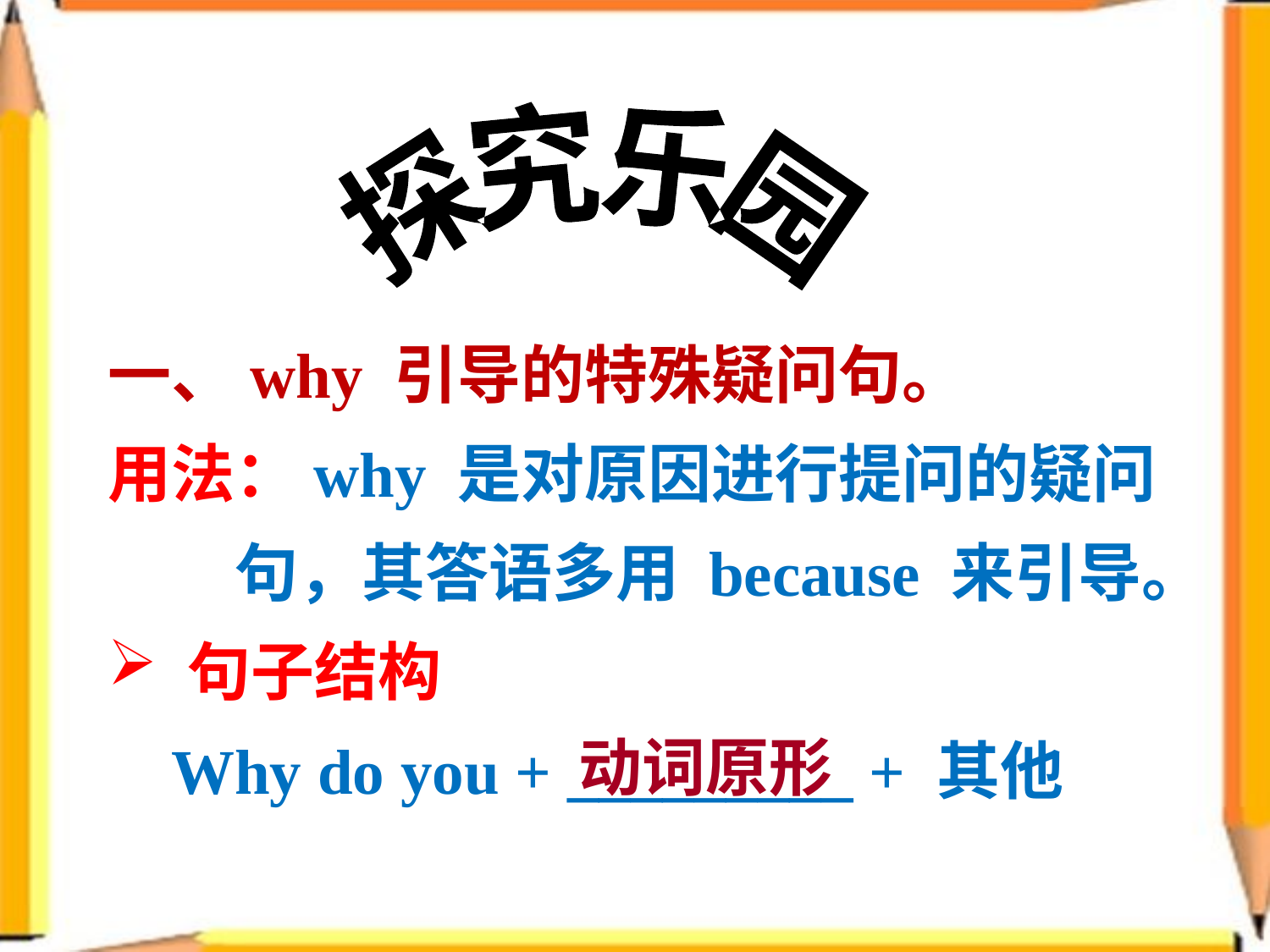

探究乐园
一、why 引导的特殊疑问句。
用法：why 是对原因进行提问的疑问	句，其答语多用 because 来引导。
 句子结构
    Why do you + _________ + 其他
动词原形